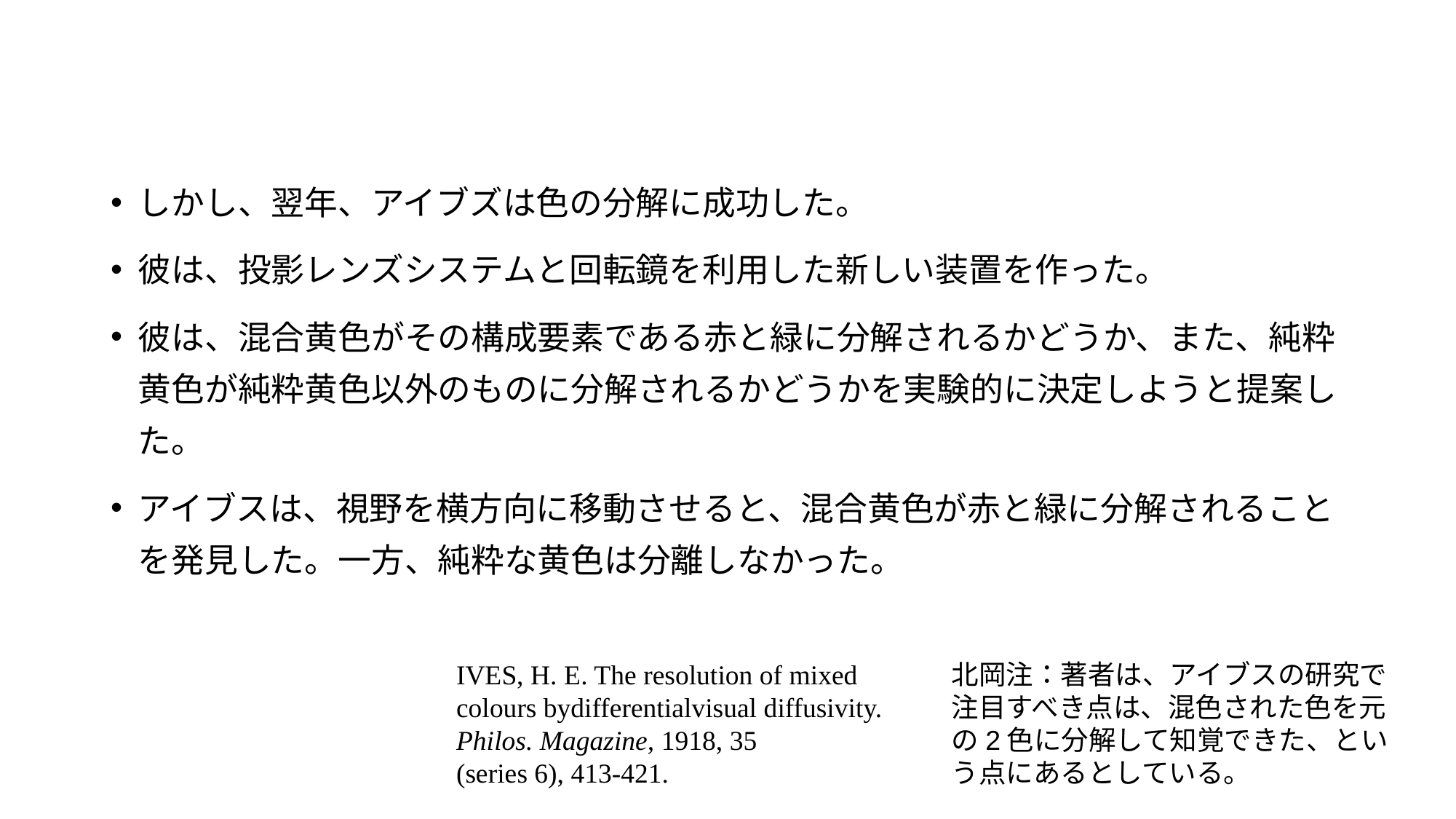

しかし、翌年、アイブズは色の分解に成功した。
彼は、投影レンズシステムと回転鏡を利用した新しい装置を作った。
彼は、混合黄色がその構成要素である赤と緑に分解されるかどうか、また、純粋黄色が純粋黄色以外のものに分解されるかどうかを実験的に決定しようと提案した。
アイブスは、視野を横方向に移動させると、混合黄色が赤と緑に分解されることを発見した。一方、純粋な黄色は分離しなかった。
IVES, H. E. The resolution of mixed
colours bydifferentialvisual diffusivity.
Philos. Magazine, 1918, 35
(series 6), 413-421.
北岡注：著者は、アイブスの研究で注目すべき点は、混色された色を元の2色に分解して知覚できた、という点にあるとしている。